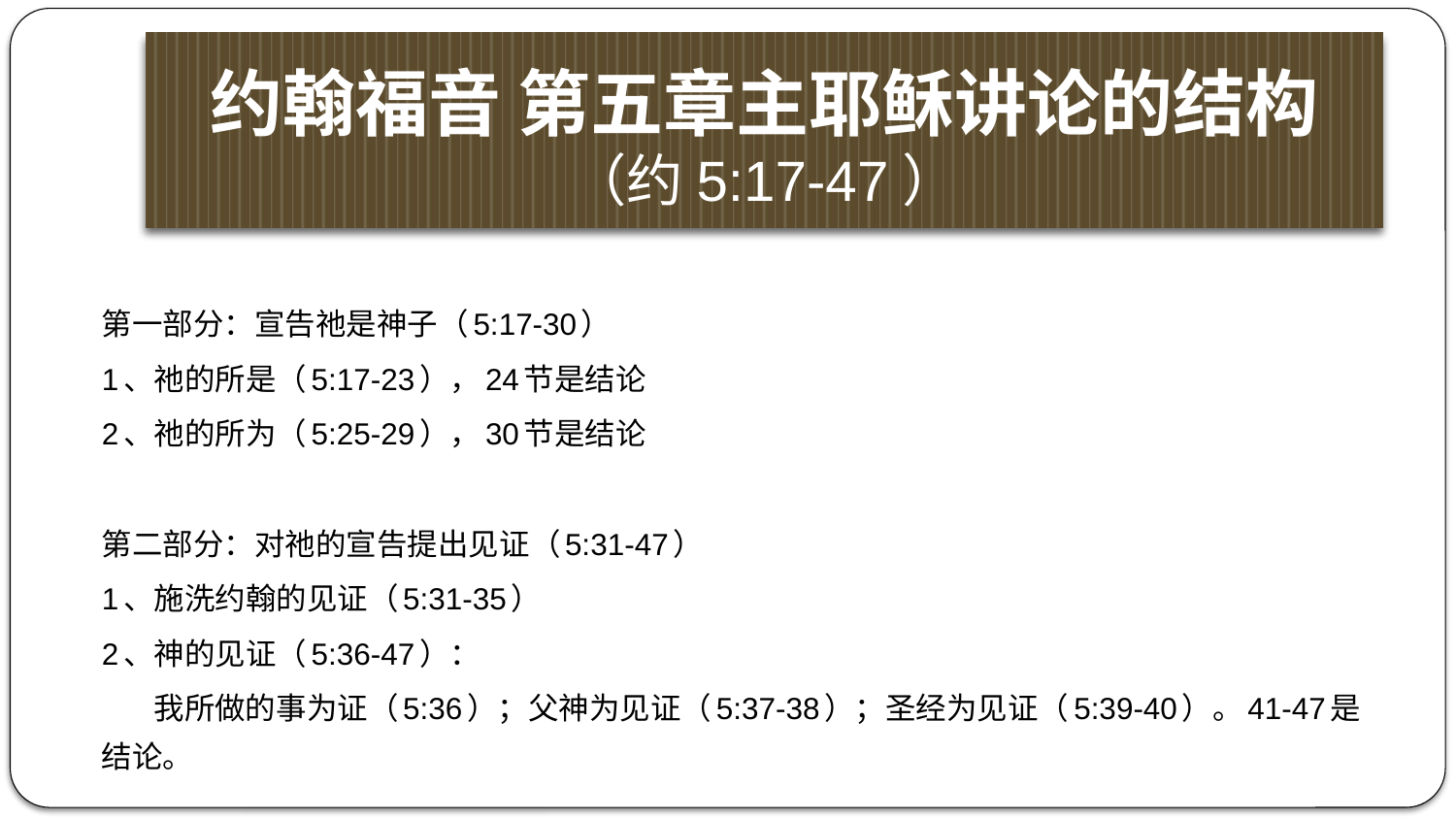

# 约翰福音 第五章主耶稣讲论的结构 （约5:17-47）

第一部分：宣告祂是神子（5:17-30）
1、祂的所是（5:17-23），24节是结论
2、祂的所为（5:25-29），30节是结论

第二部分：对祂的宣告提出见证（5:31-47）
1、施洗约翰的见证（5:31-35）
2、神的见证（5:36-47）：
       我所做的事为证（5:36）；父神为见证（5:37-38）；圣经为见证（5:39-40）。41-47是结论。